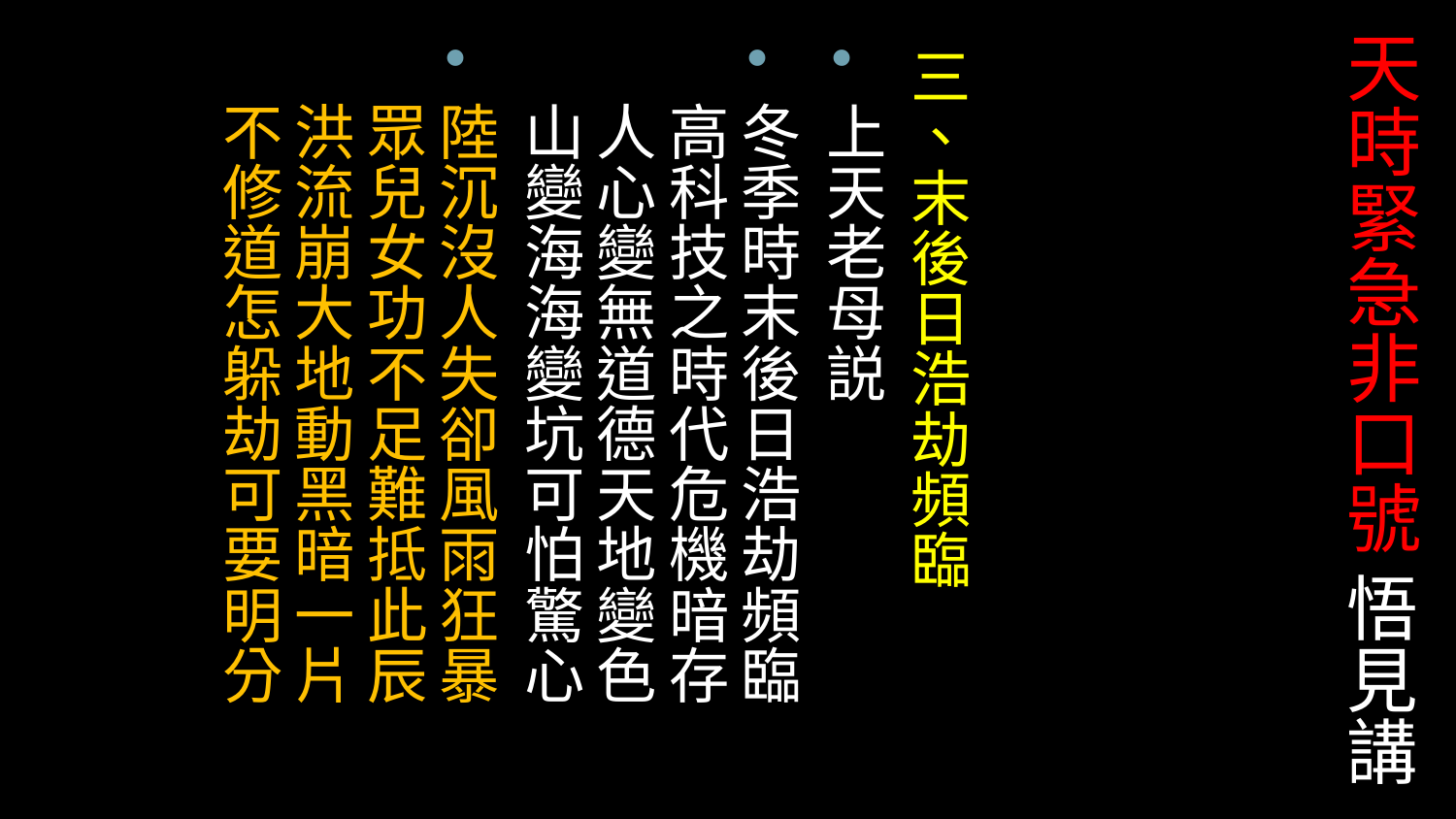

# 天時緊急非口號 悟見講
三、末後日浩劫頻臨
上天老母説
冬季時末後日浩劫頻臨
高科技之時代危機暗存
人心變無道德天地變色
山變海海變坑可怕驚心
陸沉沒人失卻風雨狂暴　
眾兒女功不足難抵此辰
洪流崩大地動黑暗一片　
不修道怎躲劫可要明分